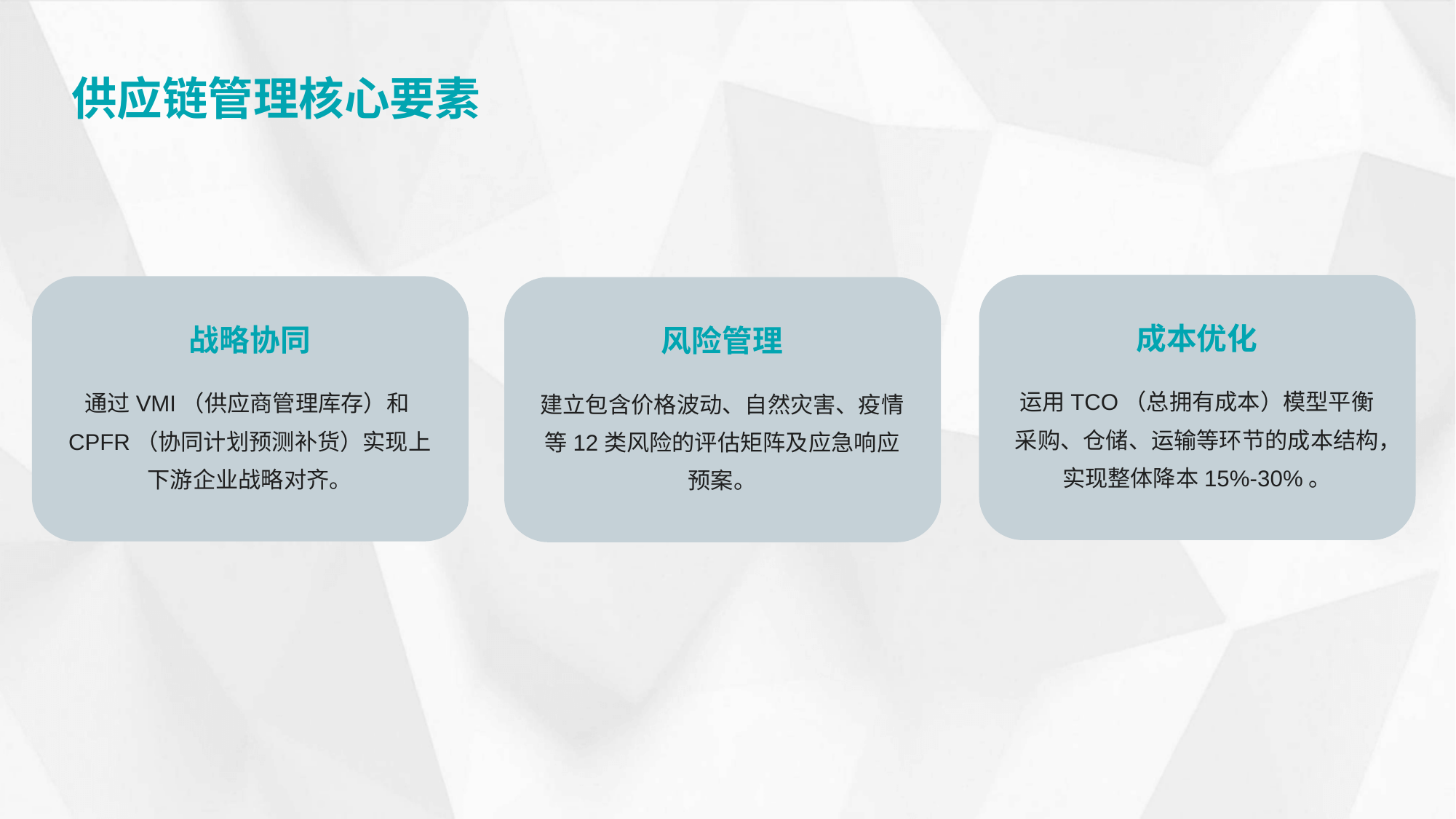

供应链管理核心要素

成本优化
战略协同
风险管理
运用TCO（总拥有成本）模型平衡采购、仓储、运输等环节的成本结构，实现整体降本15%-30%。
通过VMI（供应商管理库存）和CPFR（协同计划预测补货）实现上下游企业战略对齐。
建立包含价格波动、自然灾害、疫情等12类风险的评估矩阵及应急响应预案。